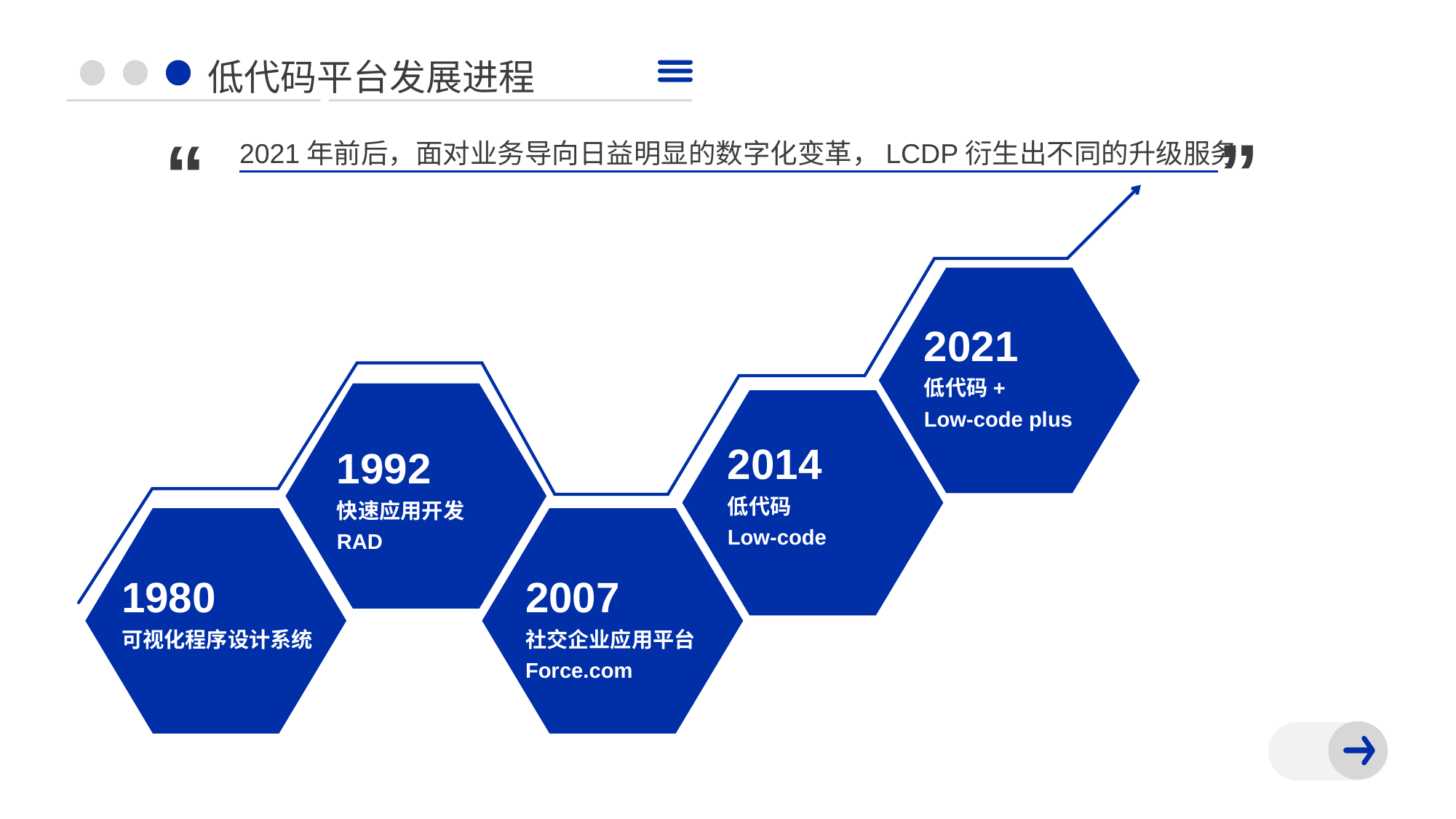

低代码平台发展进程
”
“
2021年前后，面对业务导向日益明显的数字化变革，LCDP衍生出不同的升级服务

2021
低代码+
Low-code plus

2014
低代码
Low-code
1992
快速应用开发
RAD

2007
社交企业应用平台
Force.com
1980
可视化程序设计系统